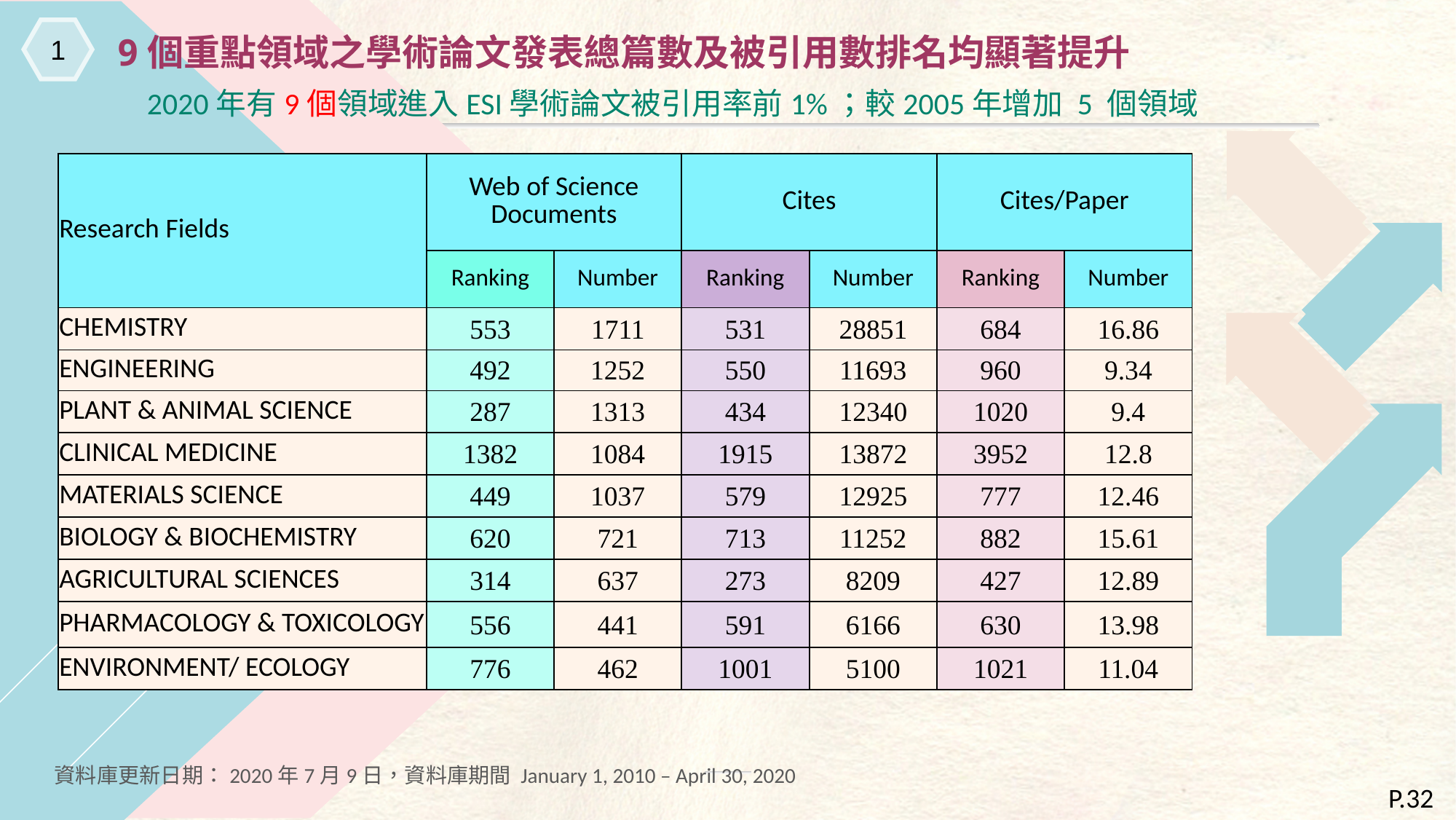

1
9個重點領域之學術論文發表總篇數及被引用數排名均顯著提升
2020年有9個領域進入ESI學術論文被引用率前1%；較2005年增加 5 個領域

| Research Fields | Web of Science Documents |  | Cites |  | Cites/Paper |  |
| --- | --- | --- | --- | --- | --- | --- |
|  | Ranking | Number | Ranking | Number | Ranking | Number |
| CHEMISTRY | 553 | 1711 | 531 | 28851 | 684 | 16.86 |
| ENGINEERING | 492 | 1252 | 550 | 11693 | 960 | 9.34 |
| PLANT & ANIMAL SCIENCE | 287 | 1313 | 434 | 12340 | 1020 | 9.4 |
| CLINICAL MEDICINE | 1382 | 1084 | 1915 | 13872 | 3952 | 12.8 |
| MATERIALS SCIENCE | 449 | 1037 | 579 | 12925 | 777 | 12.46 |
| BIOLOGY & BIOCHEMISTRY | 620 | 721 | 713 | 11252 | 882 | 15.61 |
| AGRICULTURAL SCIENCES | 314 | 637 | 273 | 8209 | 427 | 12.89 |
| PHARMACOLOGY & TOXICOLOGY | 556 | 441 | 591 | 6166 | 630 | 13.98 |
| ENVIRONMENT/ ECOLOGY | 776 | 462 | 1001 | 5100 | 1021 | 11.04 |
資料庫更新日期：2020年7月9日，資料庫期間 January 1, 2010 – April 30, 2020